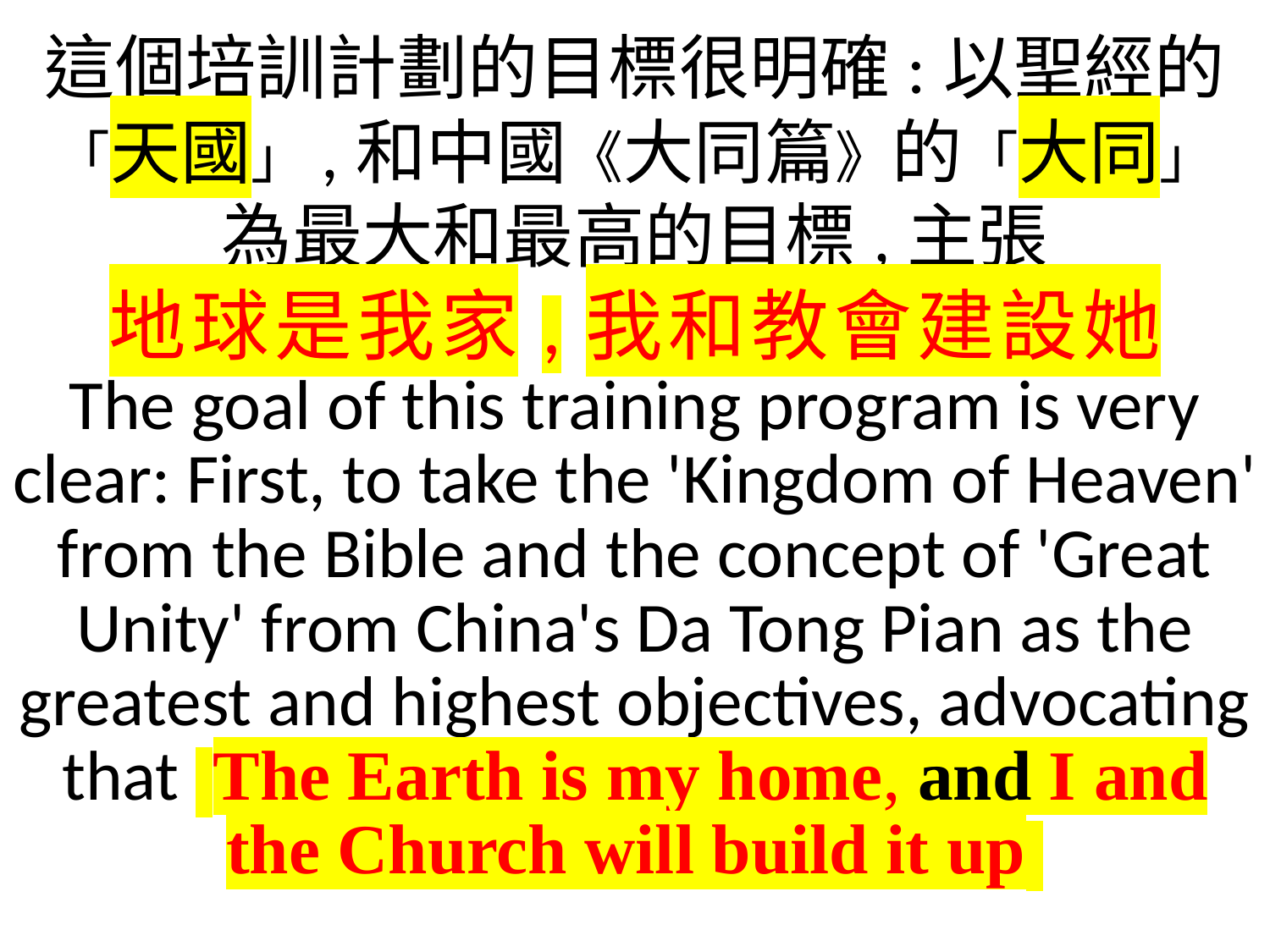

這個培訓計劃的目標很明確:以聖經的
「天國」,和中國《大同篇》的「大同」
為最大和最高的目標,主張
地球是我家,我和教會建設她
The goal of this training program is very clear: First, to take the 'Kingdom of Heaven' from the Bible and the concept of 'Great Unity' from China's Da Tong Pian as the greatest and highest objectives, advocating that ‘The Earth is my home, and I and the Church will build it up’